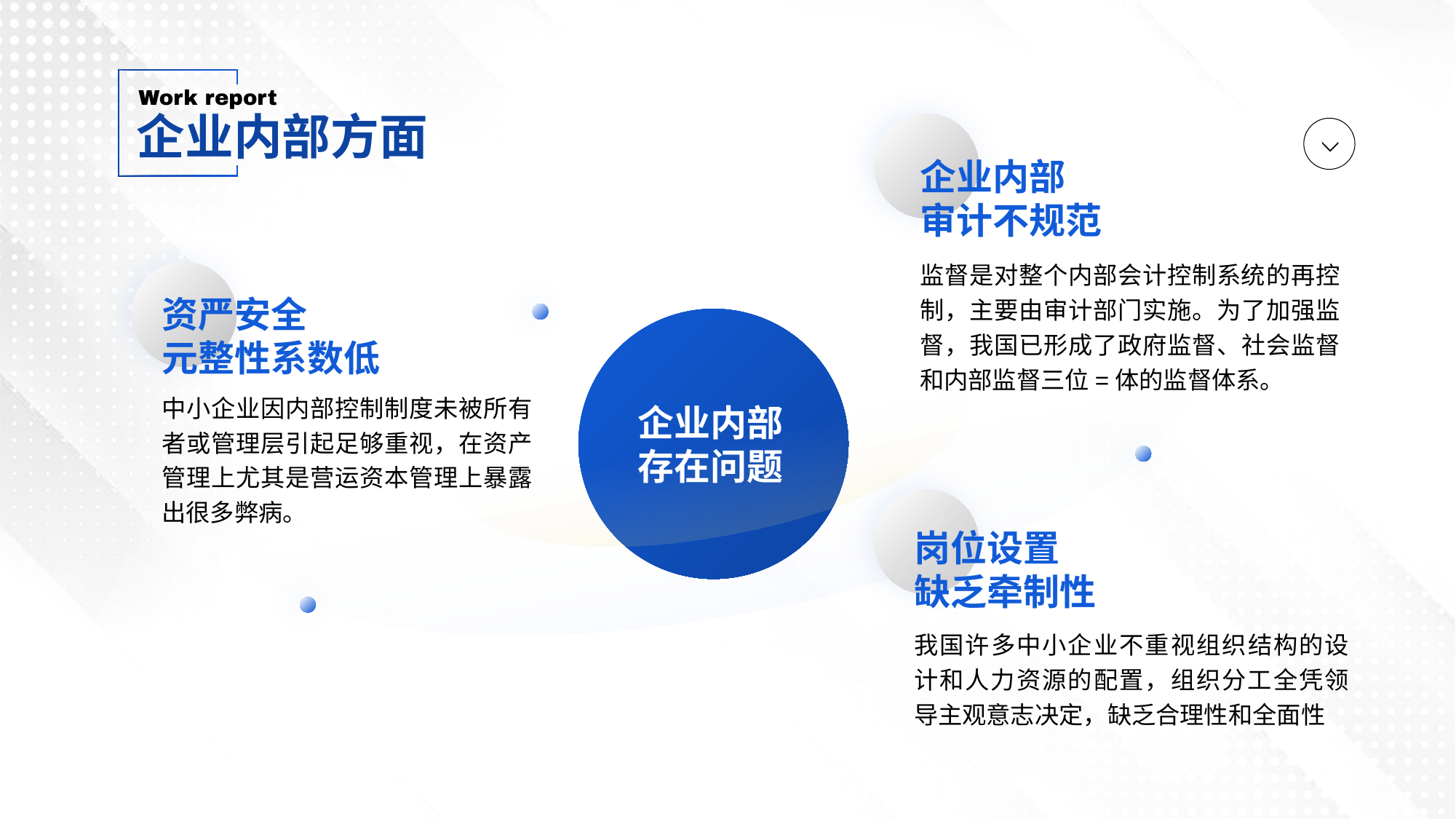

企业内部方面
企业内部
审计不规范
监督是对整个内部会计控制系统的再控制，主要由审计部门实施。为了加强监督，我国已形成了政府监督、社会监督和内部监督三位=体的监督体系。
资严安全
元整性系数低
中小企业因内部控制制度未被所有者或管理层引起足够重视，在资产管理上尤其是营运资本管理上暴露出很多弊病。
企业内部
存在问题
岗位设置
缺乏牵制性
我国许多中小企业不重视组织结构的设计和人力资源的配置，组织分工全凭领导主观意志决定，缺乏合理性和全面性